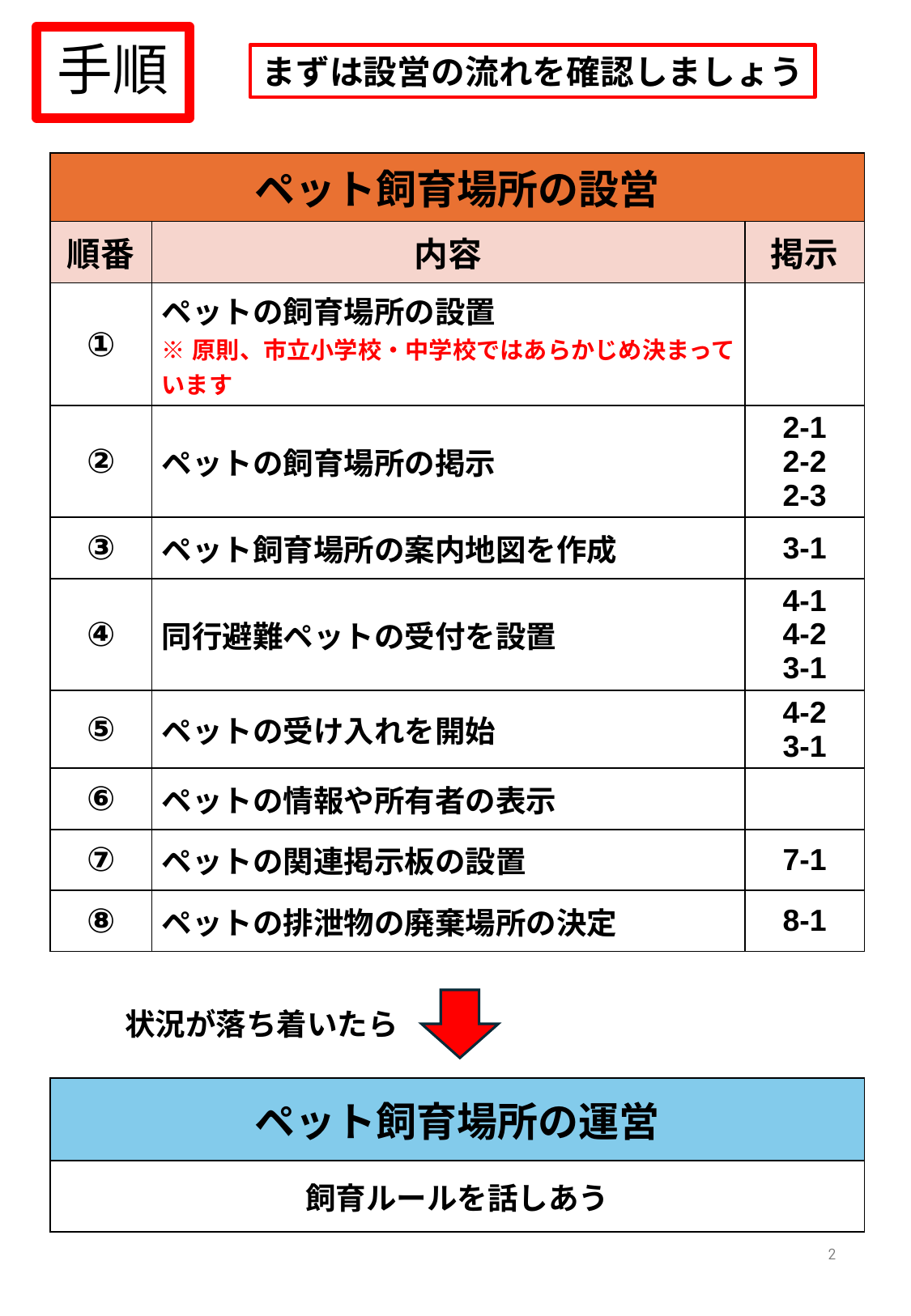

# 手順
まずは設営の流れを確認しましょう
| ペット飼育場所の設営 | 内容 | 掲示 |
| --- | --- | --- |
| 順番 | 内容 | 掲示 |
| ① | ペットの飼育場所の設置 ※原則、市立小学校・中学校ではあらかじめ決まっています |  |
| ② | ペットの飼育場所の掲示 | 2-1 2-2 2-3 |
| ③ | ペット飼育場所の案内地図を作成 | 3-1 |
| ④ | 同行避難ペットの受付を設置 | 4-1 4-2 3-1 |
| ⑤ | ペットの受け入れを開始 | 4-2 3-1 |
| ⑥ | ペットの情報や所有者の表示 |  |
| ⑦ | ペットの関連掲示板の設置 | 7-1 |
| ⑧ | ペットの排泄物の廃棄場所の決定 | 8-1 |

状況が落ち着いたら
| ペット飼育場所の運営 |
| --- |
| 飼育ルールを話しあう |
2